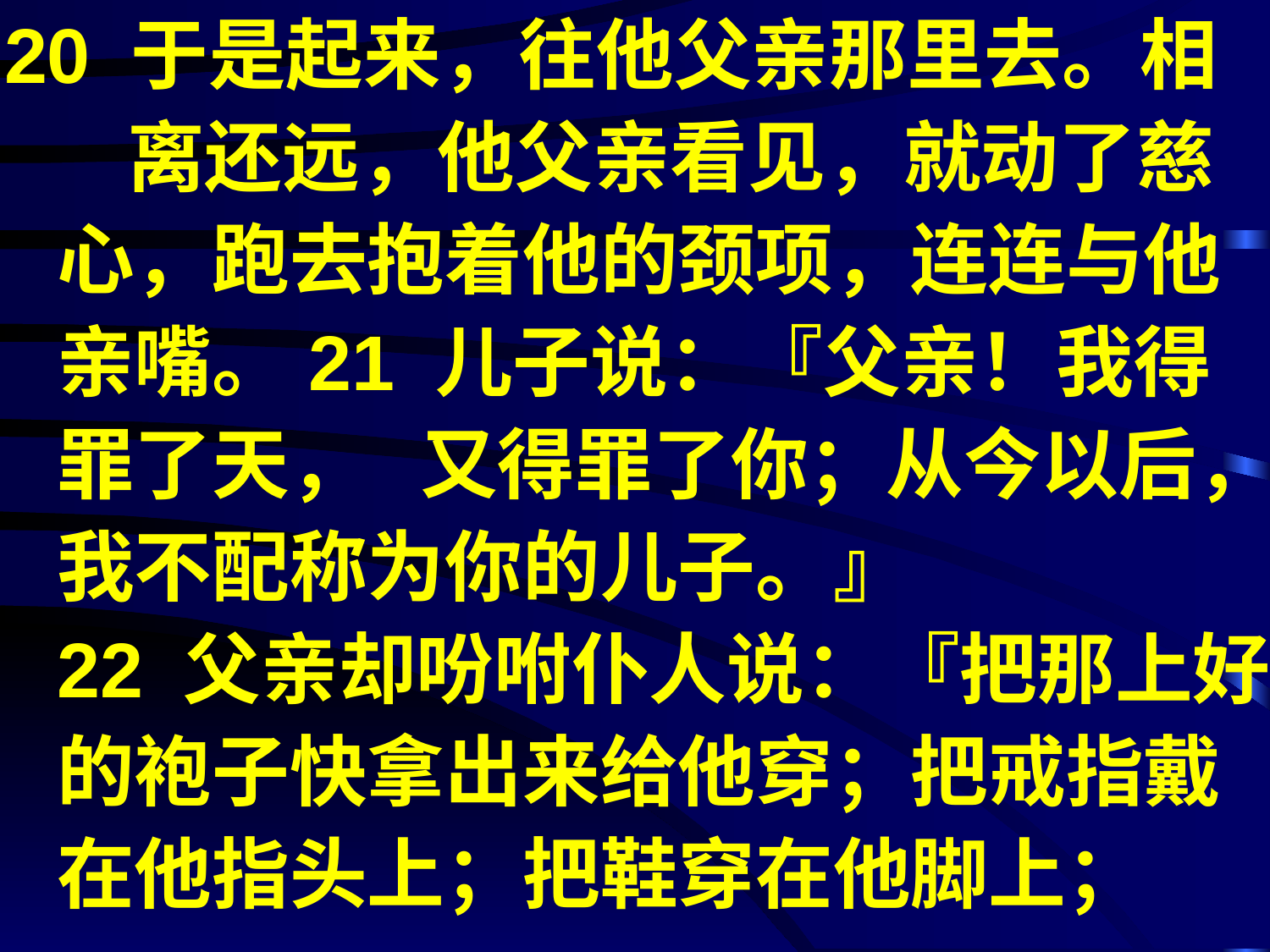

# 20 于是起来，往他父亲那里去。相        离还远，他父亲看见，就动了慈心，跑去抱着他的颈项，连连与他亲嘴。21 儿子说：『父亲！我得罪了天，   又得罪了你；从今以后，我不配称为你的儿子。』 22 父亲却吩咐仆人说：『把那上好的袍子快拿出来给他穿；把戒指戴在他指头上；把鞋穿在他脚上；